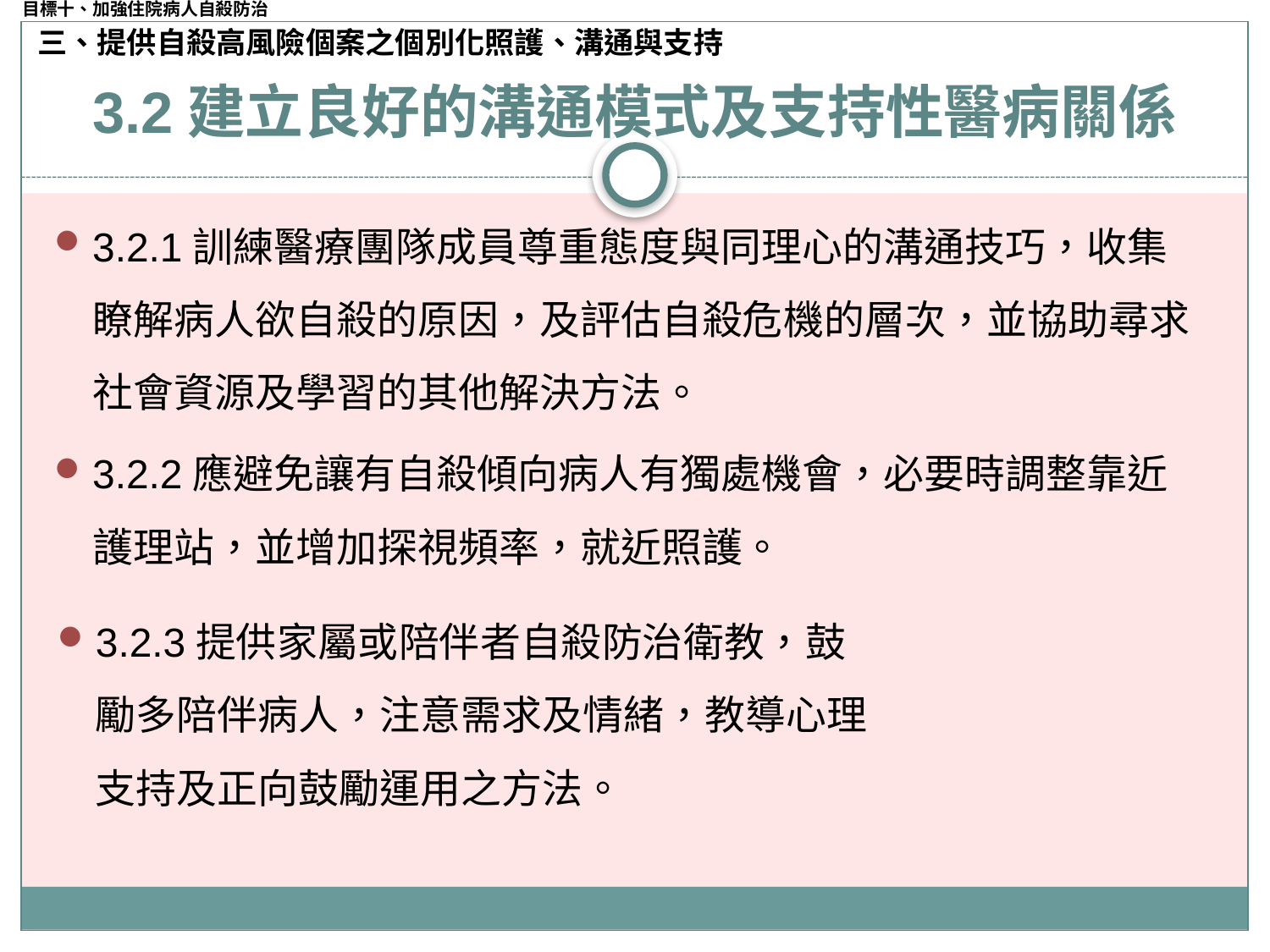

三、提供自殺高風險個案之個別化照護、溝通與支持
# 3.2建立良好的溝通模式及支持性醫病關係
3.2.1訓練醫療團隊成員尊重態度與同理心的溝通技巧，收集瞭解病人欲自殺的原因，及評估自殺危機的層次，並協助尋求社會資源及學習的其他解決方法。
3.2.2應避免讓有自殺傾向病人有獨處機會，必要時調整靠近護理站，並增加探視頻率，就近照護。
3.2.3提供家屬或陪伴者自殺防治衛教，鼓勵多陪伴病人，注意需求及情緒，教導心理支持及正向鼓勵運用之方法。